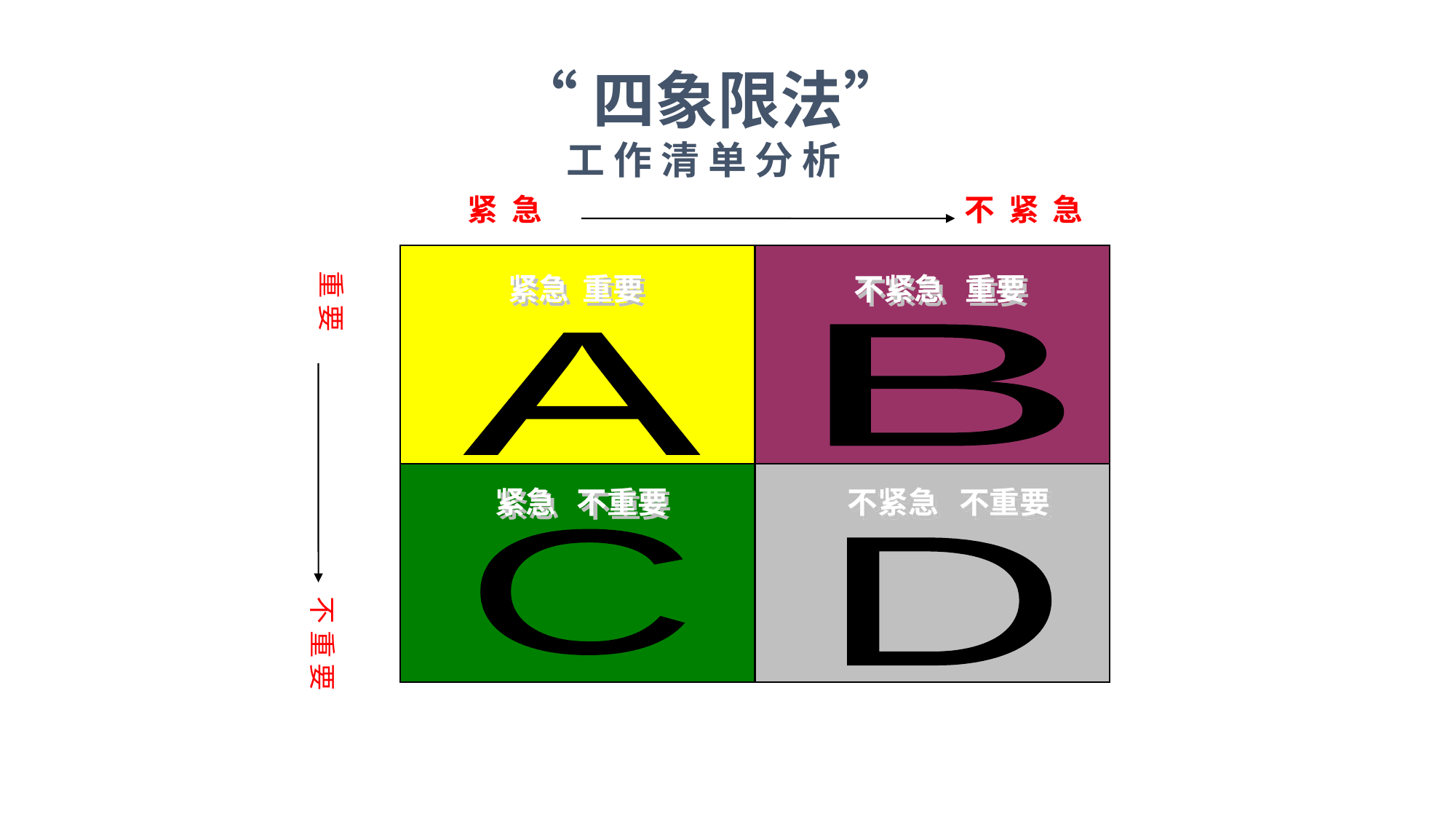

# “四象限法” 工 作 清 单 分 析
紧  急
不  紧  急

重 要
紧急  重要
不紧急   重要
B
A

紧急   不重要
 不紧急   不重要

C
D
不 重 要